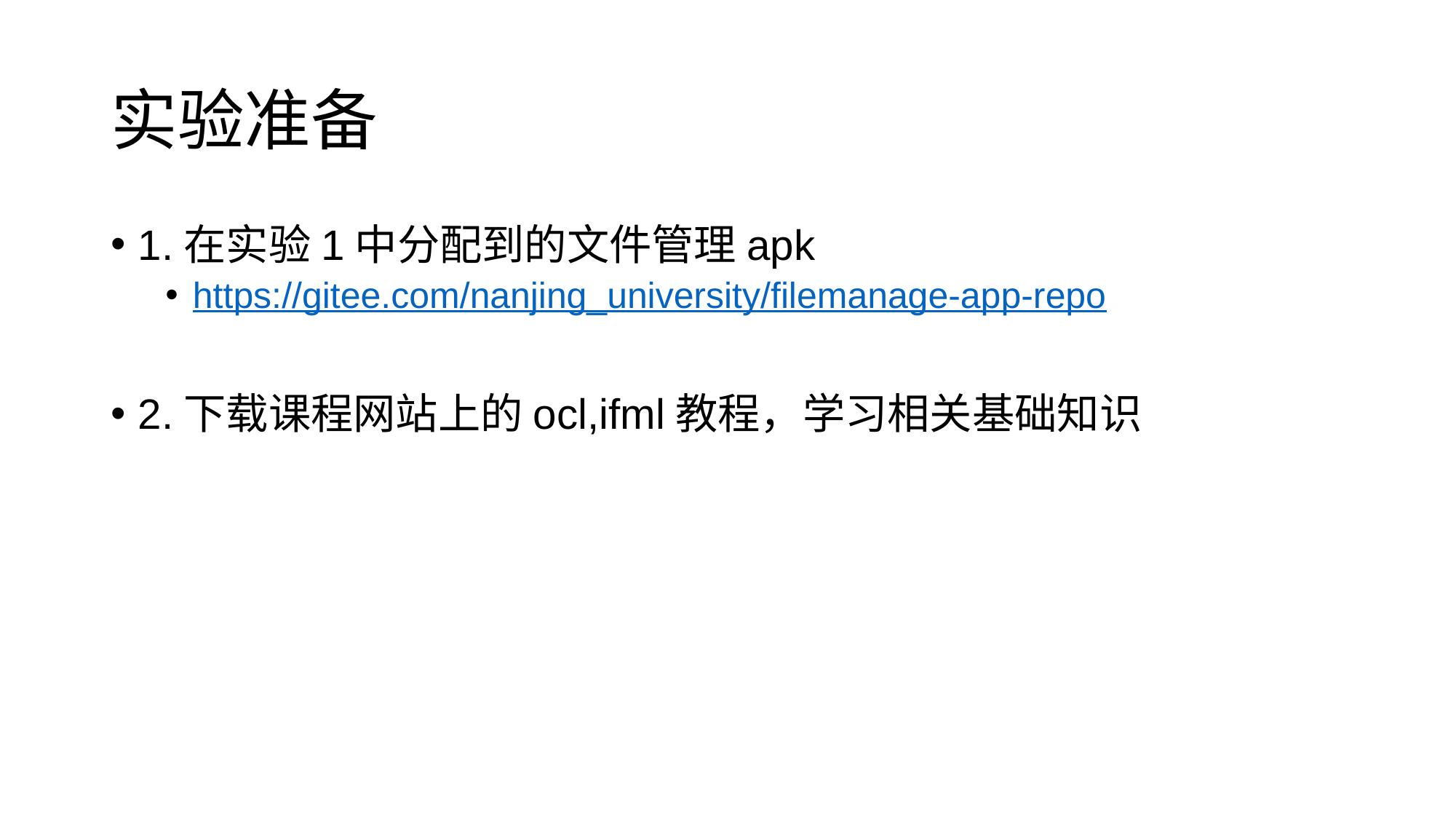

# 实验准备
1.在实验1中分配到的文件管理apk
https://gitee.com/nanjing_university/filemanage-app-repo

2.下载课程网站上的ocl,ifml教程，学习相关基础知识